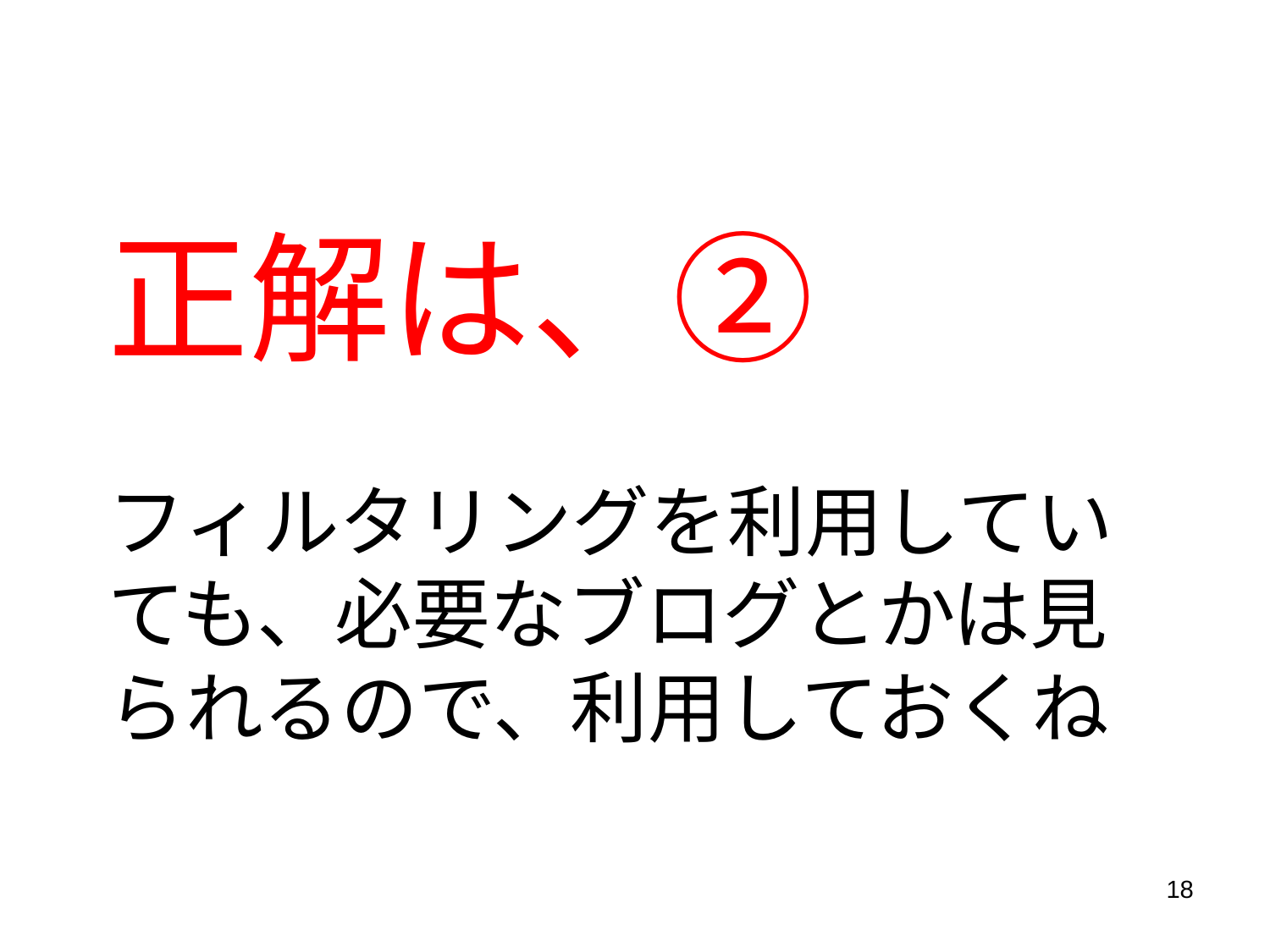

# 正解は、② フィルタリングを利用していても、必要なブログとかは見られるので、利用しておくね
18